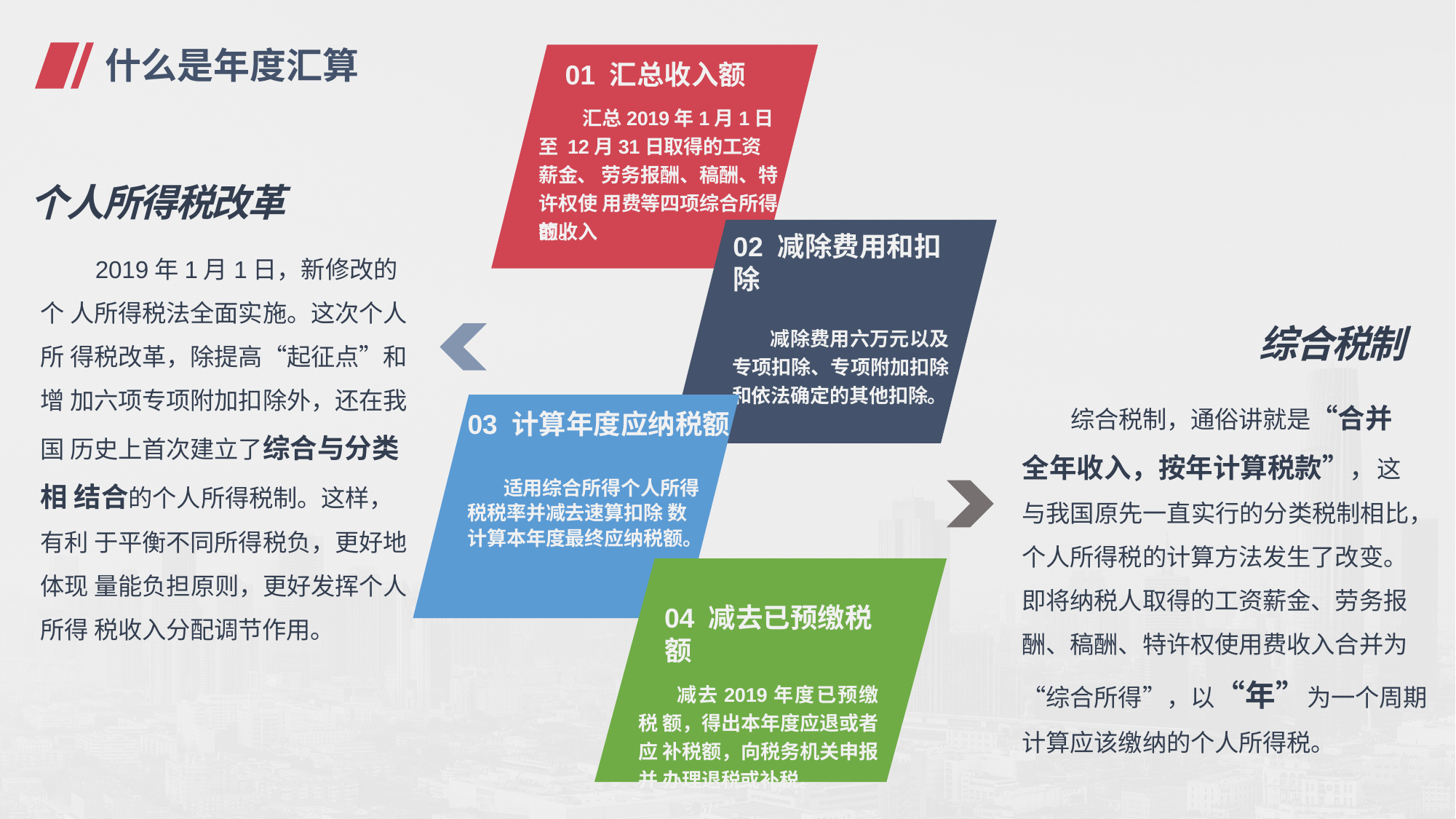

# 什么是年度汇算

01 汇总收入额
汇总2019年1月1日至 12月31日取得的工资薪金、 劳务报酬、稿酬、特许权使 用费等四项综合所得的收入
个人所得税改革
2019年1月1日，新修改的个 人所得税法全面实施。这次个人所 得税改革，除提高“起征点”和增 加六项专项附加扣除外，还在我国 历史上首次建立了综合与分类相 结合的个人所得税制。这样，有利 于平衡不同所得税负，更好地体现 量能负担原则，更好发挥个人所得 税收入分配调节作用。
额。

02 减除费用和扣除
减除费用六万元以及 专项扣除、专项附加扣除 和依法确定的其他扣除。
综合税制
综合税制，通俗讲就是“合并
全年收入，按年计算税款”，这
与我国原先一直实行的分类税制相比， 个人所得税的计算方法发生了改变。 即将纳税人取得的工资薪金、劳务报 酬、稿酬、特许权使用费收入合并为 “综合所得”，以“年”为一个周期计算应该缴纳的个人所得税。

03 计算年度应纳税额

       适用综合所得个人所得
税税率并减去速算扣除 数
计算本年度最终应纳税额。

04 减去已预缴税额
减去2019年度已预缴税 额，得出本年度应退或者应 补税额，向税务机关申报并 办理退税或补税。